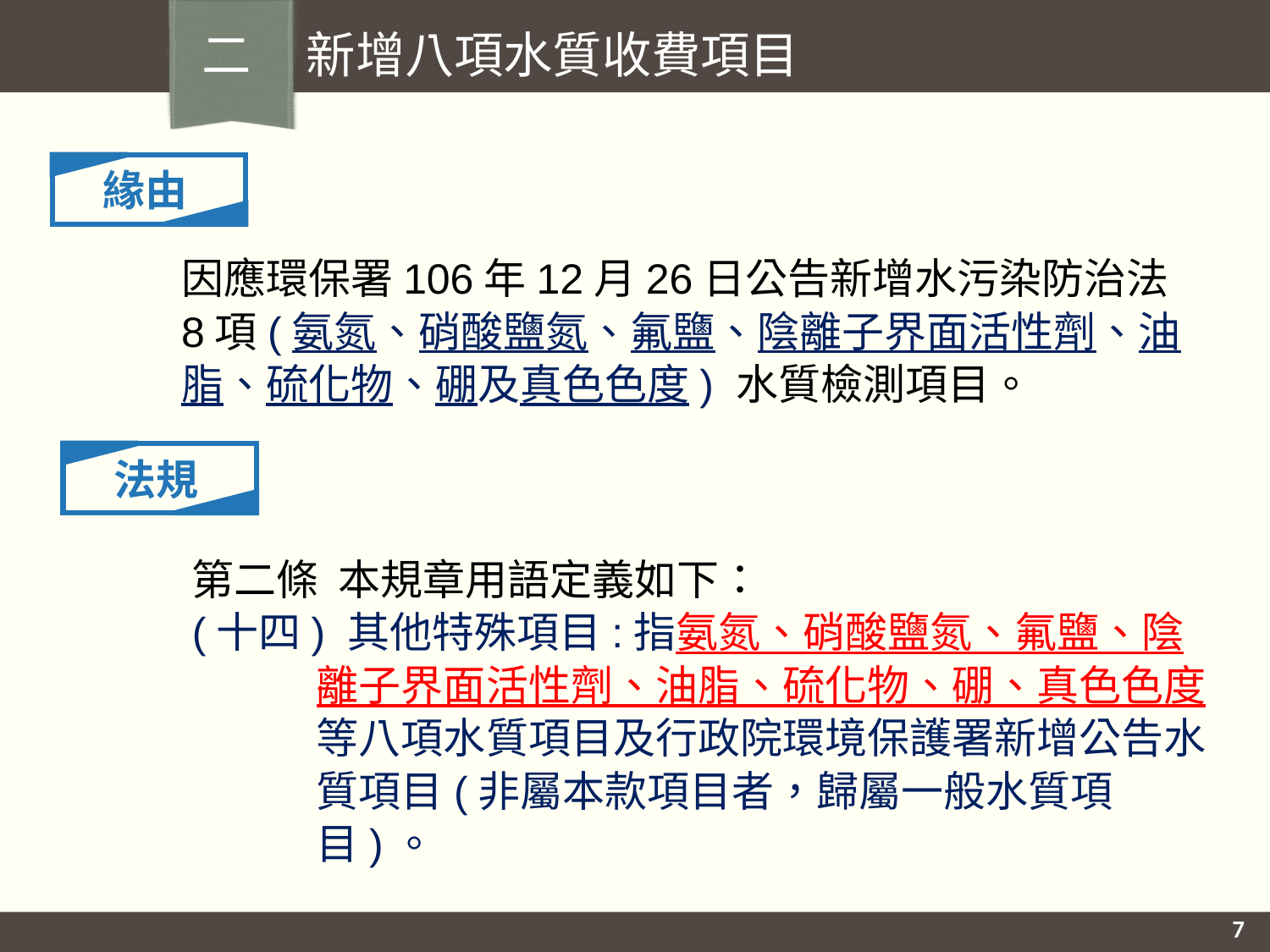

二     新增八項水質收費項目

緣由

因應環保署106年12月26日公告新增水污染防治法8項(氨氮、硝酸鹽氮、氟鹽、陰離子界面活性劑、油脂、硫化物、硼及真色色度) 水質檢測項目。

法規

第二條  本規章用語定義如下：
(十四) 其他特殊項目:指氨氮、硝酸鹽氮、氟鹽、陰離子界面活性劑、油脂、硫化物、硼、真色色度等八項水質項目及行政院環境保護署新增公告水質項目(非屬本款項目者，歸屬一般水質項目)。
7